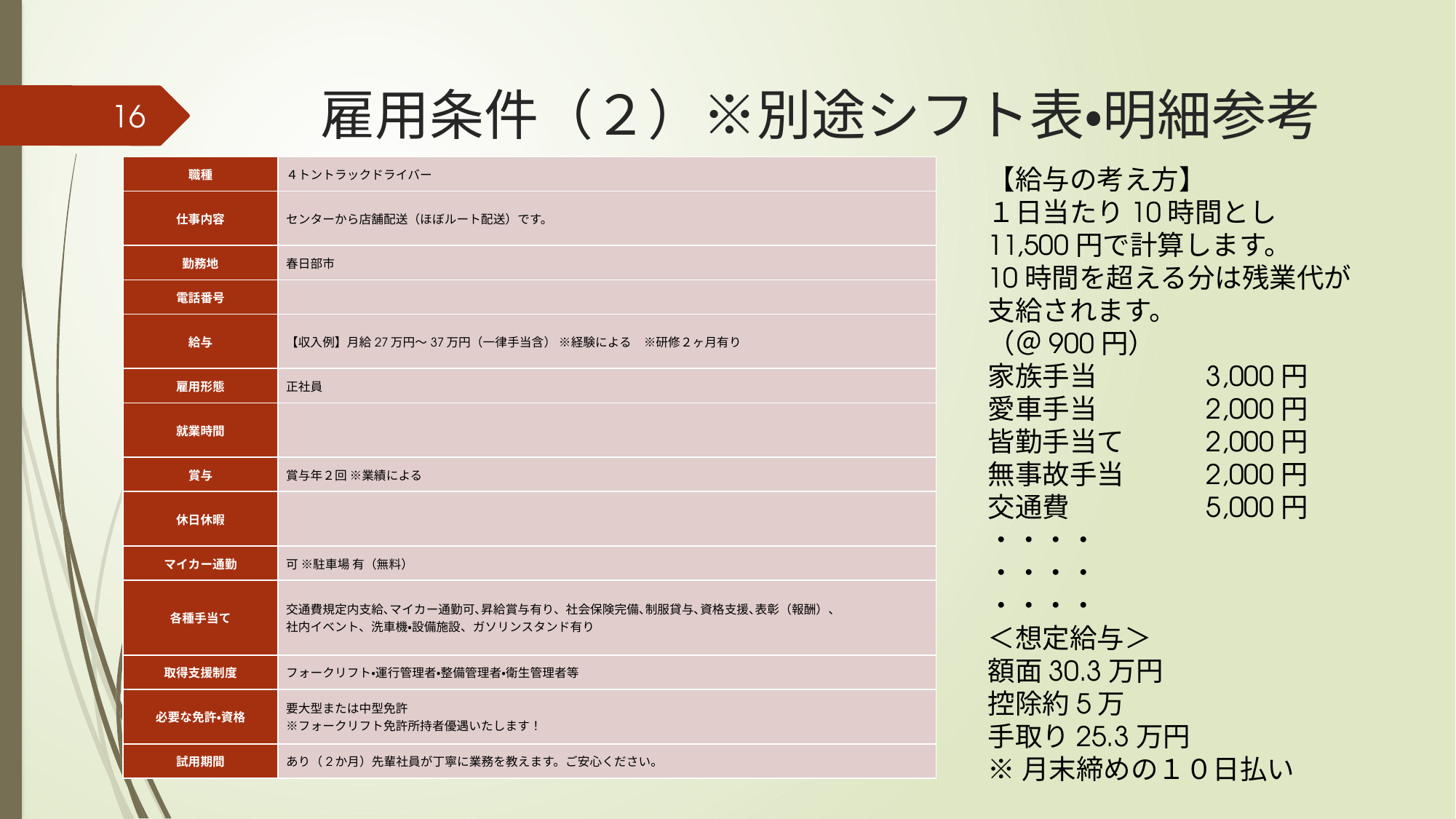

# 雇用条件（２）※別途シフト表・明細参考
16
| 職種 | ４トントラックドライバー |
| --- | --- |
| 仕事内容 | センターから店舗配送（ほぼルート配送）です。 |
| 勤務地 | 春日部市 |
| 電話番号 |  |
| 給与 | 【収入例】月給27万円～37万円（一律手当含） ※経験による　※研修２ヶ月有り |
| 雇用形態 | 正社員 |
| 就業時間 |  |
| 賞与 | 賞与年２回 ※業績による |
| 休日休暇 |  |
| マイカー通勤 | 可 ※駐車場 有（無料） |
| 各種手当て | 交通費規定内支給､マイカー通勤可､昇給賞与有り、社会保険完備､制服貸与､資格支援､表彰（報酬）、 社内イベント、洗車機・設備施設、ガソリンスタンド有り |
| 取得支援制度 | フォークリフト・運行管理者・整備管理者・衛生管理者等 |
| 必要な免許・資格 | 要大型または中型免許 ※フォークリフト免許所持者優遇いたします！ |
| 試用期間 | あり（2か月）先輩社員が丁寧に業務を教えます。ご安心ください。 |
【給与の考え方】
１日当たり10時間とし
11,500円で計算します。
10時間を超える分は残業代が
支給されます。
（＠900円）
家族手当	3,000円
愛車手当	2,000円
皆勤手当て	2,000円
無事故手当	2,000円
交通費		5,000円
・・・・
・・・・
・・・・
＜想定給与＞
額面30.3万円
控除約5万
手取り25.3万円
※月末締めの１０日払い